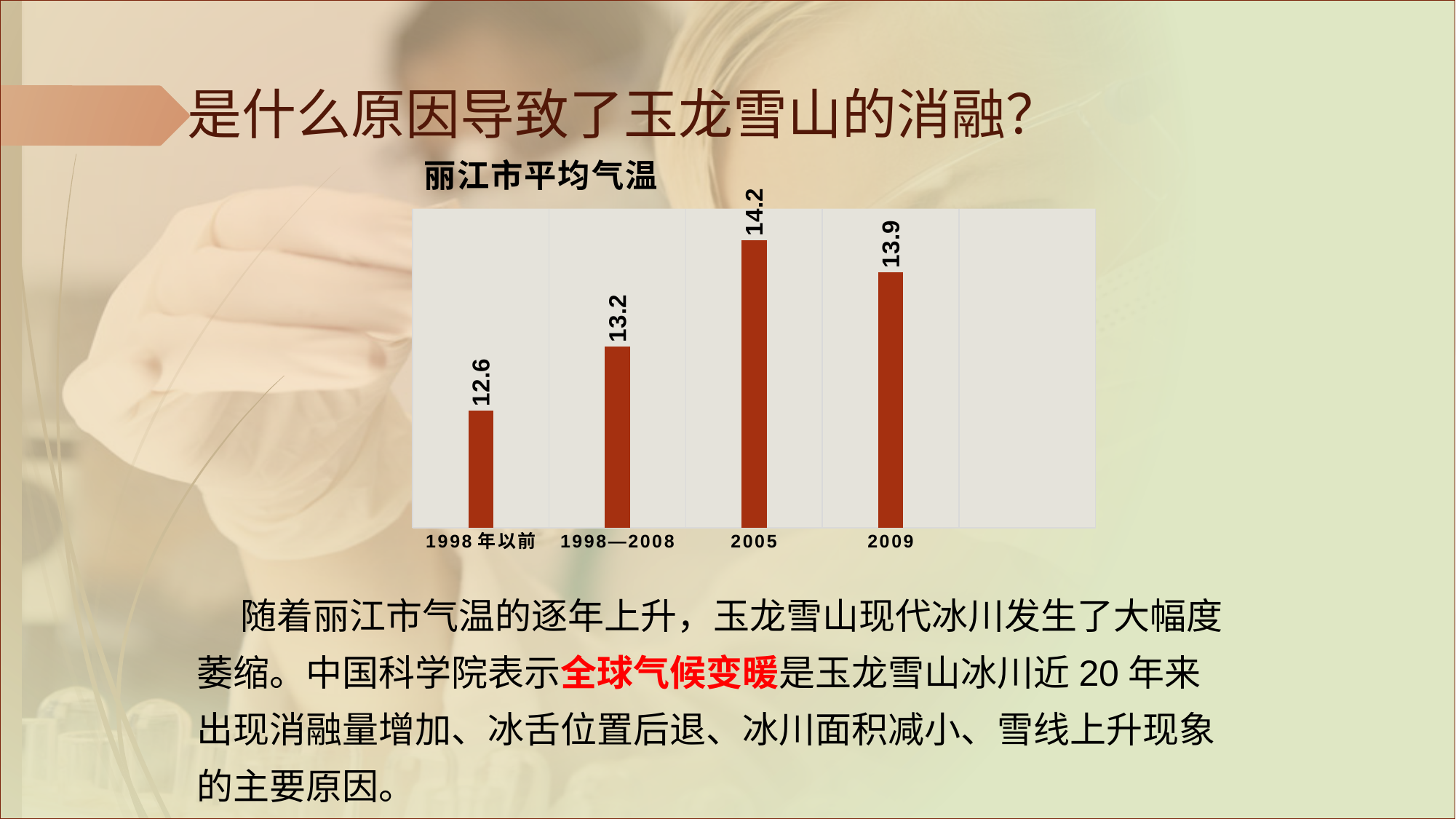

# 是什么原因导致了玉龙雪山的消融？

### Chart: 丽江市平均气温

| Category | 平均气温 |
|---|---|
| 1998年以前 | 12.6 |
| 1998—2008 | 13.2 |
| 2005 | 14.2 |
| 2009 | 13.9 |
随着丽江市气温的逐年上升，玉龙雪山现代冰川发生了大幅度萎缩。中国科学院表示全球气候变暖是玉龙雪山冰川近20年来出现消融量增加、冰舌位置后退、冰川面积减小、雪线上升现象的主要原因。